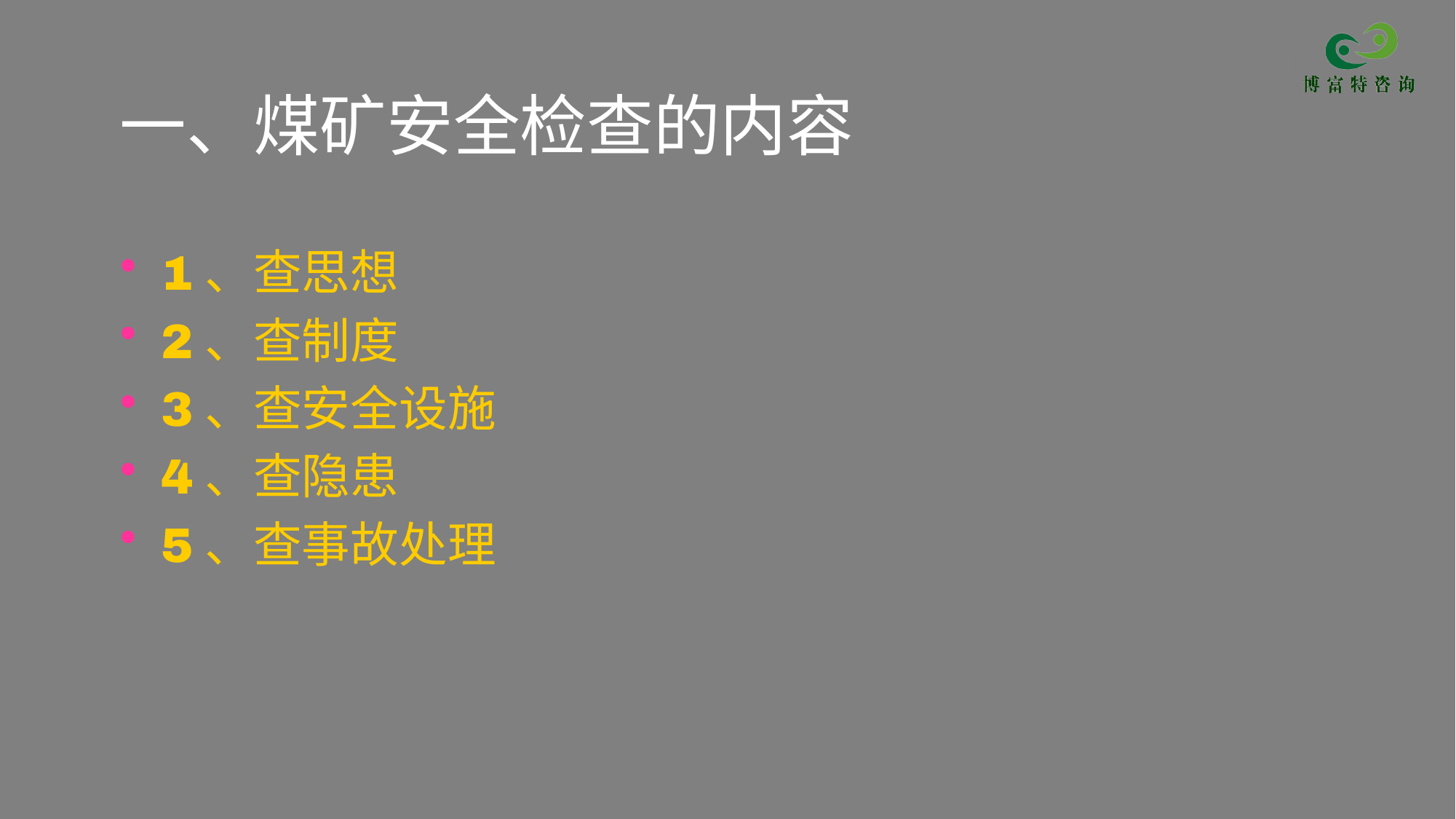

# 一、煤矿安全检查的内容
1、查思想
2、查制度
3、查安全设施
4、查隐患
5、查事故处理